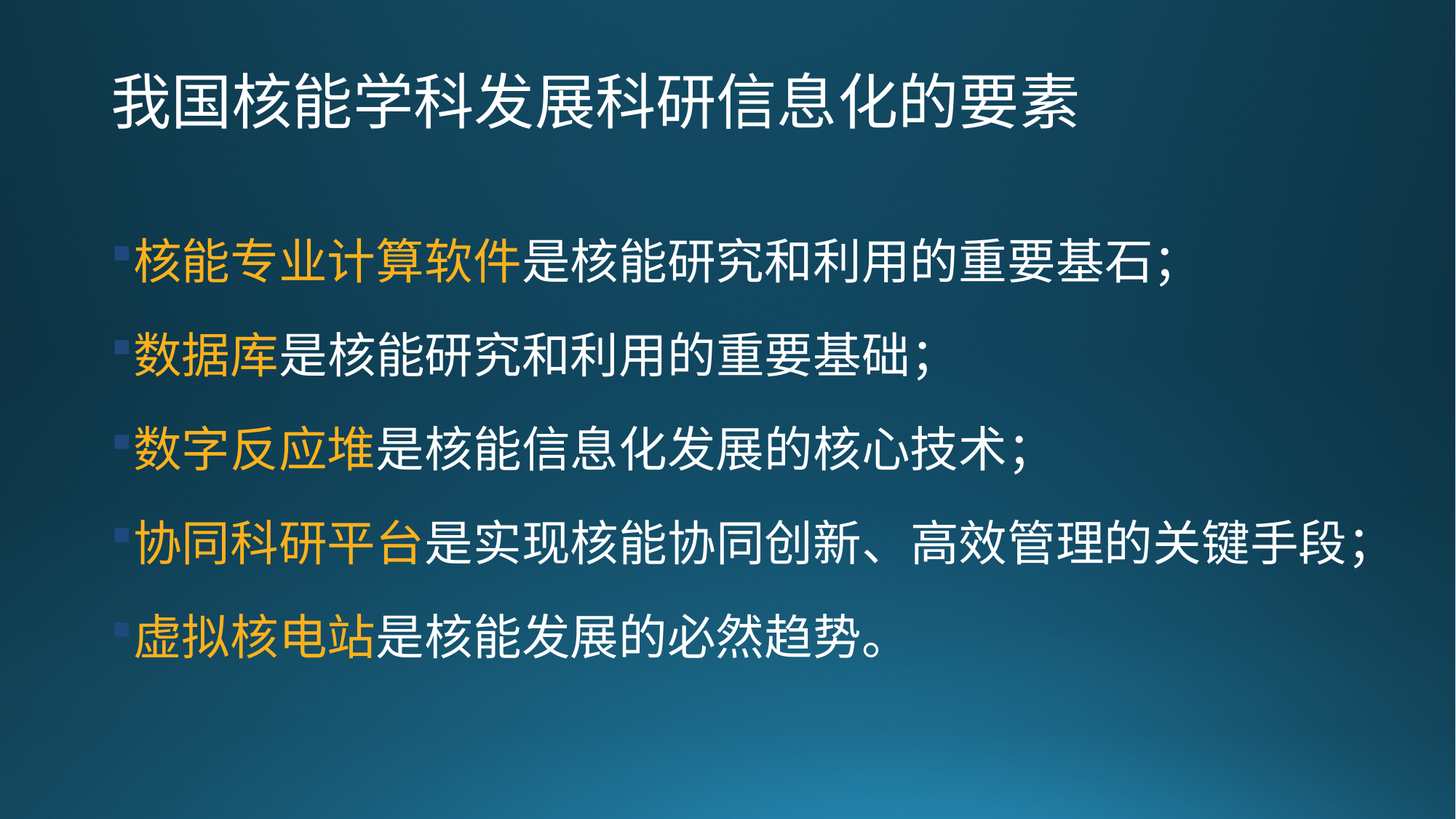

# 我国核能学科发展科研信息化的要素
核能专业计算软件是核能研究和利用的重要基石；
数据库是核能研究和利用的重要基础；
数字反应堆是核能信息化发展的核心技术；
协同科研平台是实现核能协同创新、高效管理的关键手段；
虚拟核电站是核能发展的必然趋势。